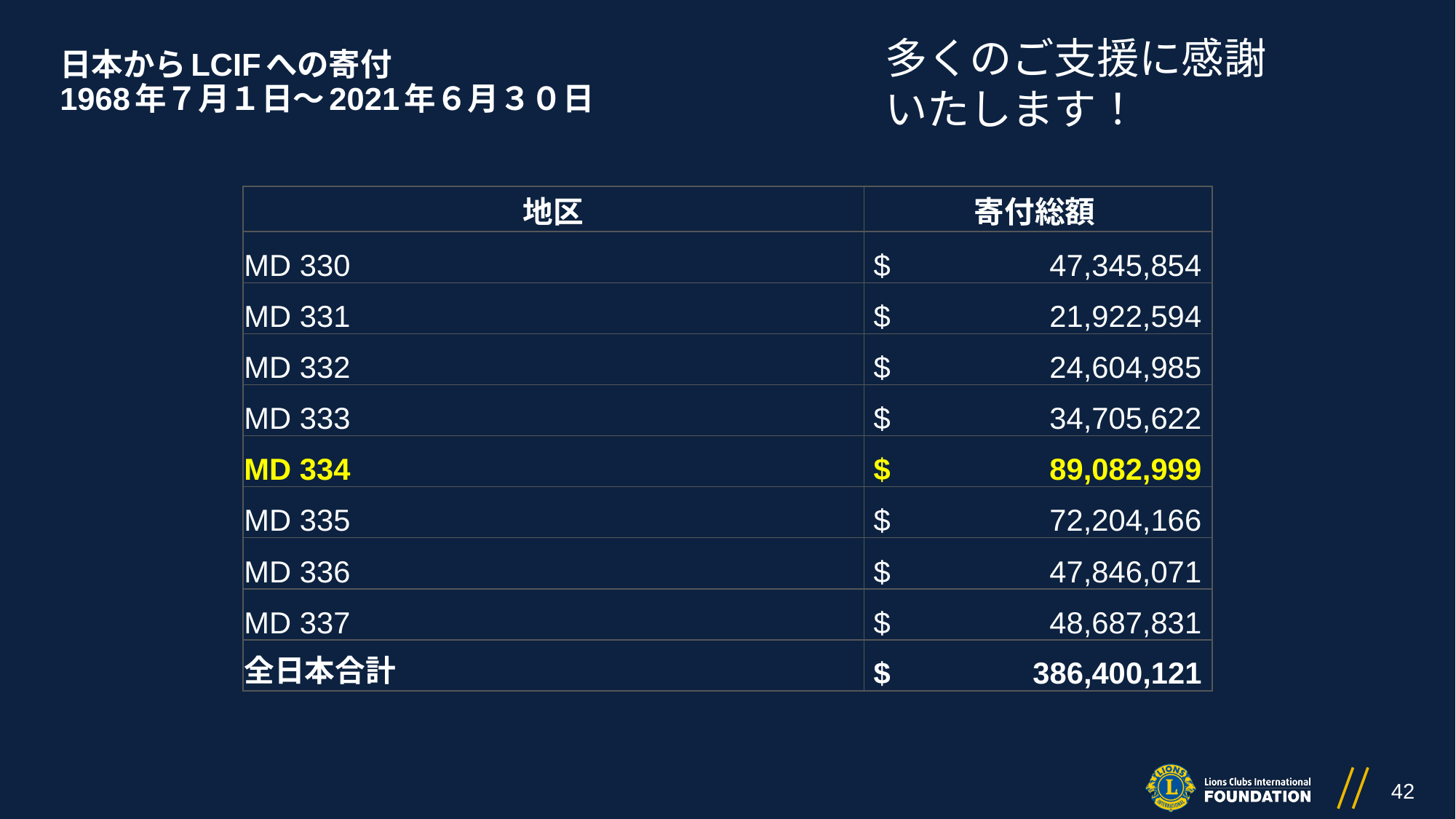

多くのご支援に感謝いたします！
# 日本からLCIFへの寄付 1968年７月１日～2021年６月３０日
| 地区 | 寄付総額 |
| --- | --- |
| MD 330 | $ 47,345,854 |
| MD 331 | $ 21,922,594 |
| MD 332 | $ 24,604,985 |
| MD 333 | $ 34,705,622 |
| MD 334 | $ 89,082,999 |
| MD 335 | $ 72,204,166 |
| MD 336 | $ 47,846,071 |
| MD 337 | $ 48,687,831 |
| 全日本合計 | $ 386,400,121 |